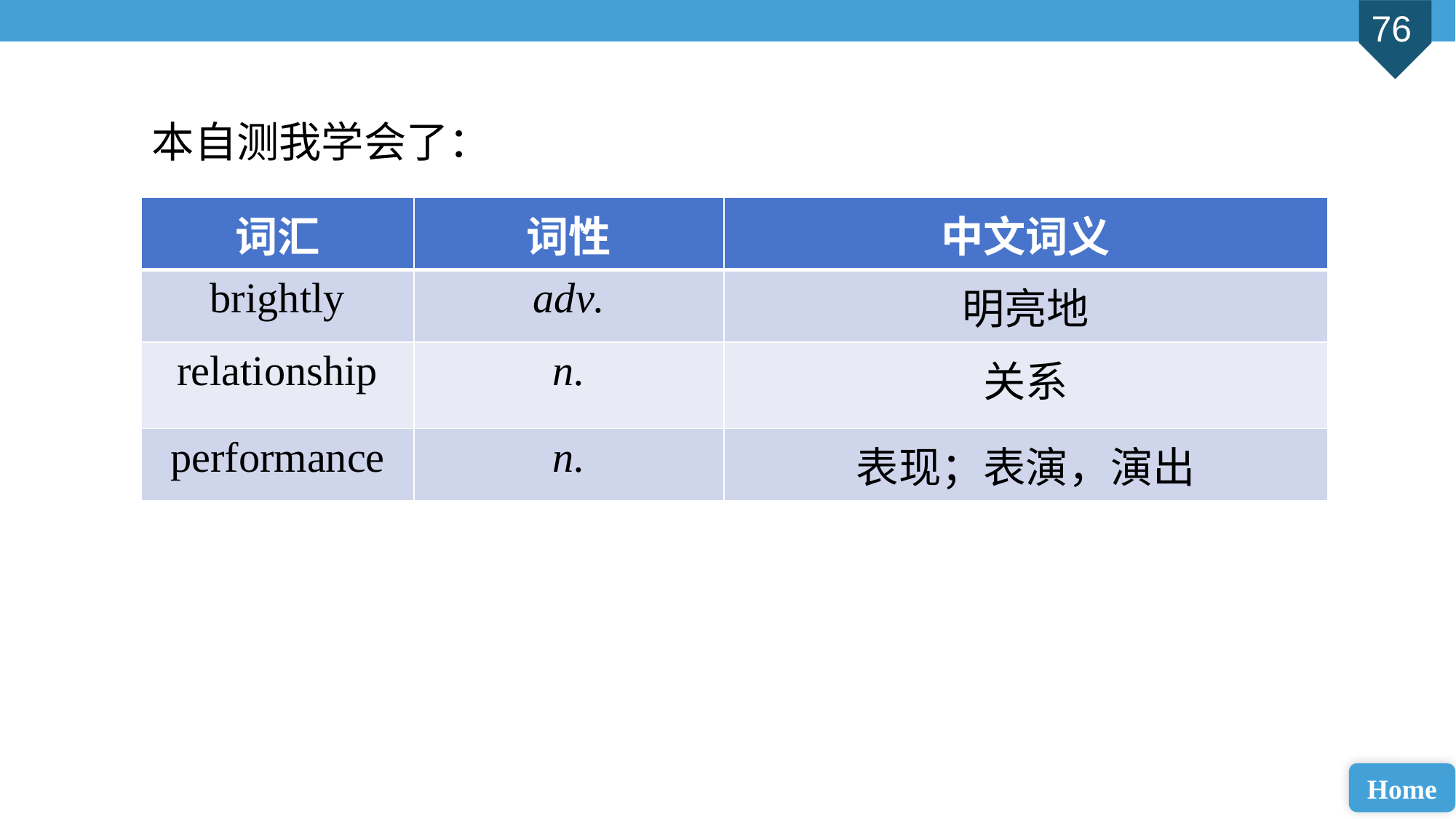

本自测我学会了：
| 词汇 | 词性 | 中文词义 |
| --- | --- | --- |
| brightly | adv. | 明亮地 |
| relationship | n. | 关系 |
| performance | n. | 表现；表演，演出 |